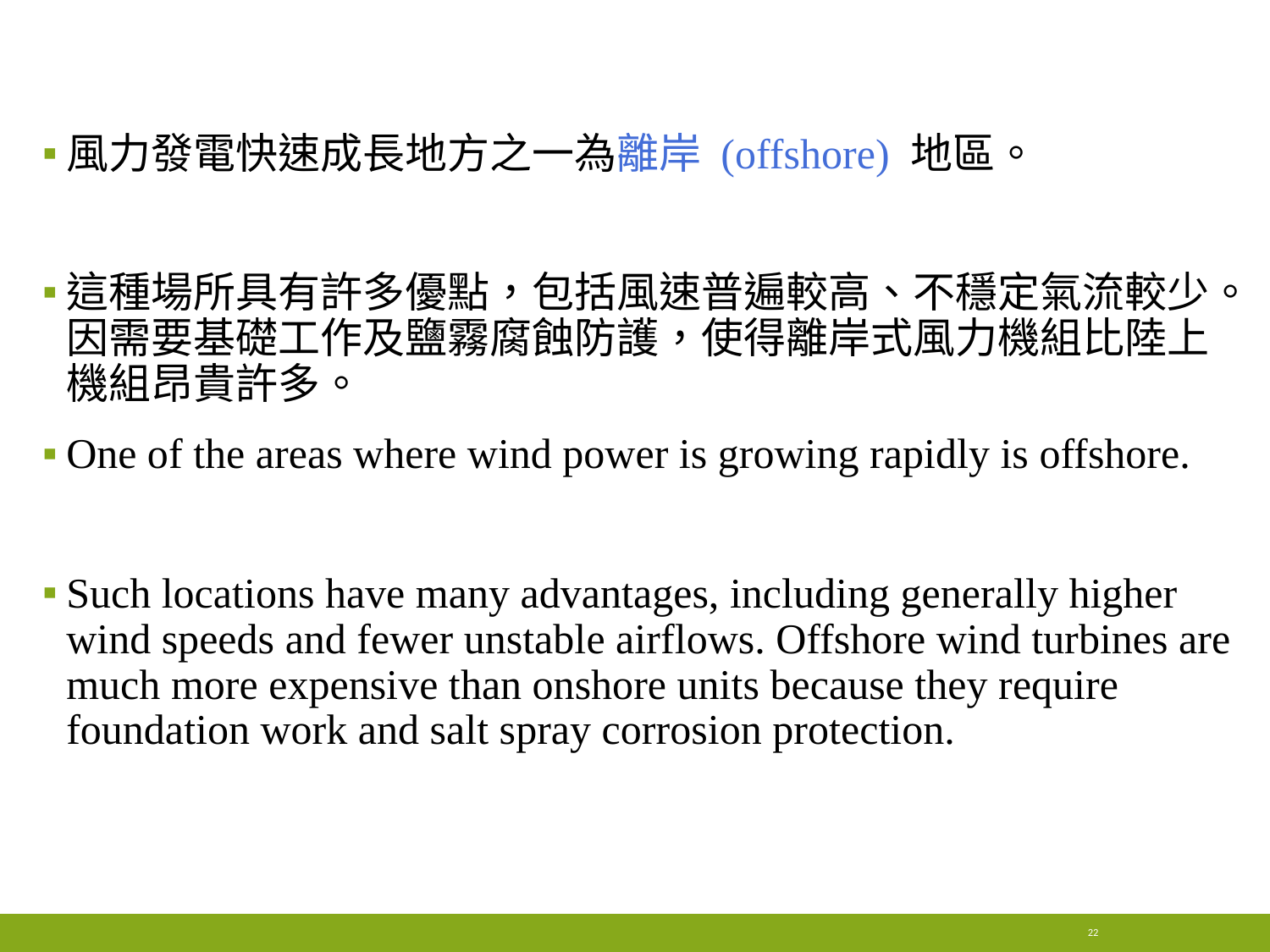

#
風力發電快速成長地方之一為離岸 (offshore) 地區。

這種場所具有許多優點，包括風速普遍較高、不穩定氣流較少。因需要基礎工作及鹽霧腐蝕防護，使得離岸式風力機組比陸上機組昂貴許多。
One of the areas where wind power is growing rapidly is offshore.

Such locations have many advantages, including generally higher wind speeds and fewer unstable airflows. Offshore wind turbines are much more expensive than onshore units because they require foundation work and salt spray corrosion protection.
22